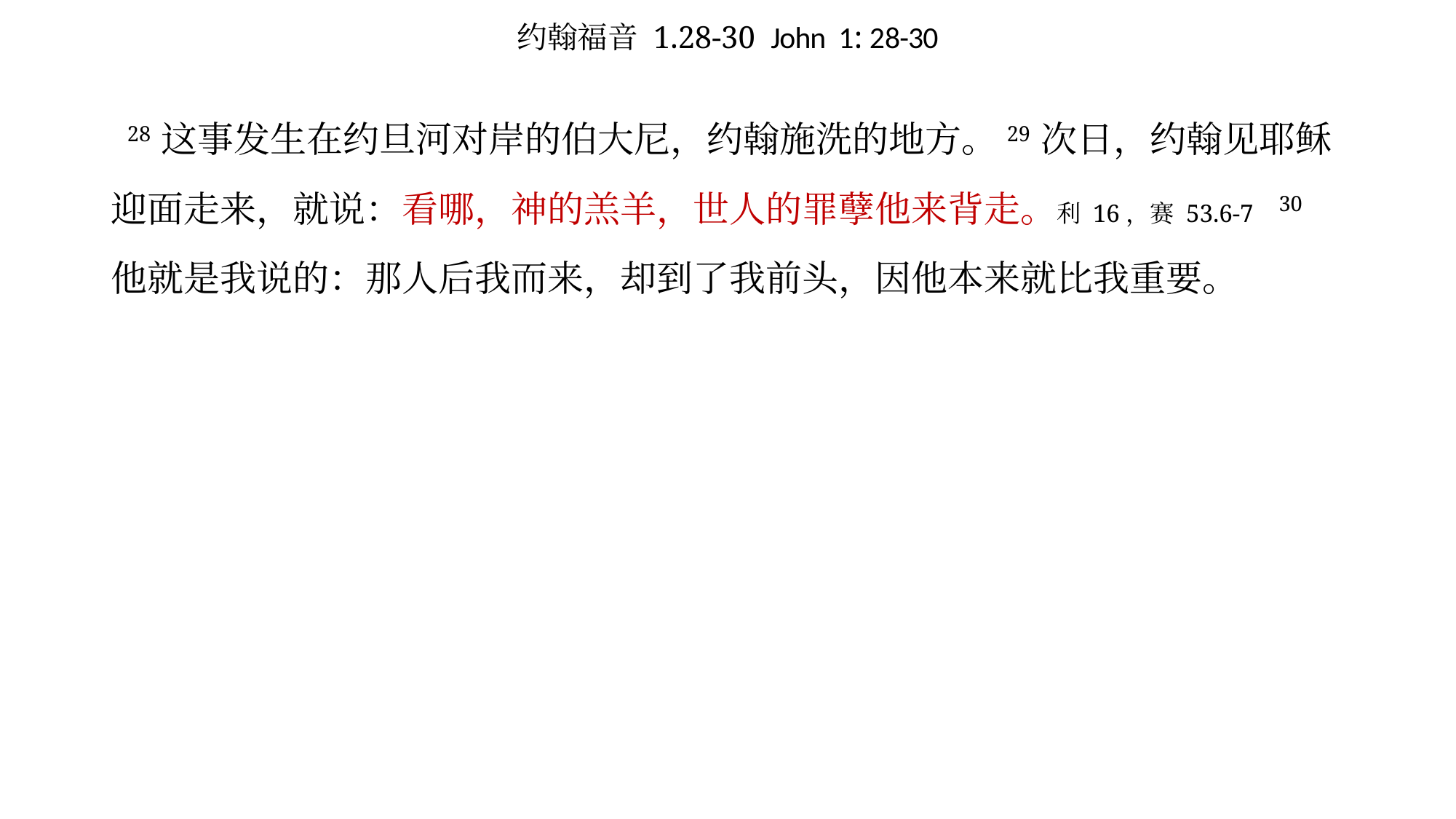

# 约翰福音 1.28-30  John  1: 28-30
   28 这事发生在约旦河对岸的伯大尼，约翰施洗的地方。29 次日，约翰见耶稣迎面走来，就说：看哪，神的羔羊，世人的罪孽他来背走。利 16，赛 53.6-7    30 他就是我说的：那人后我而来，却到了我前头，因他本来就比我重要。